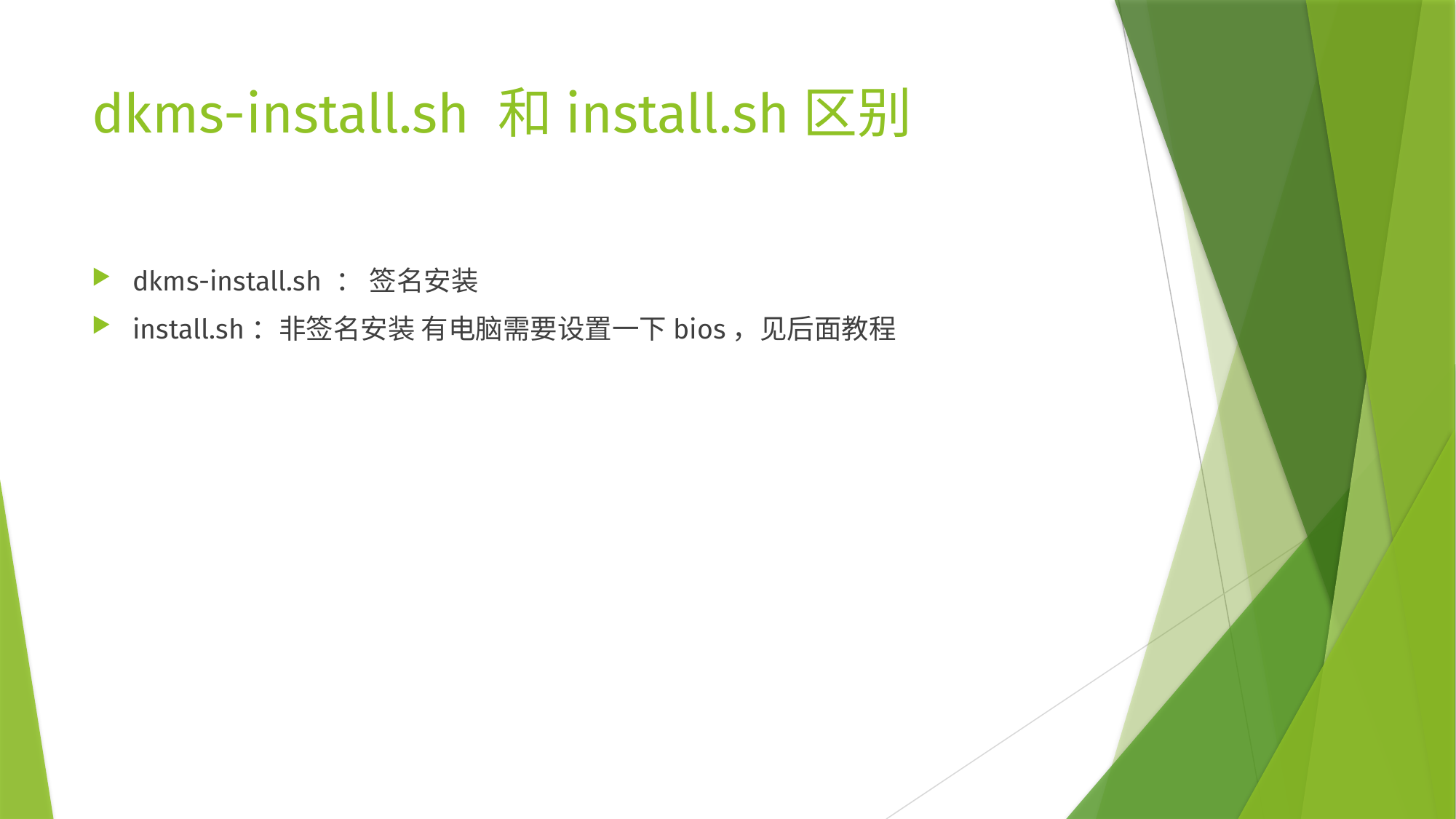

# dkms-install.sh 和install.sh区别
dkms-install.sh ： 签名安装
install.sh：非签名安装 有电脑需要设置一下bios，见后面教程